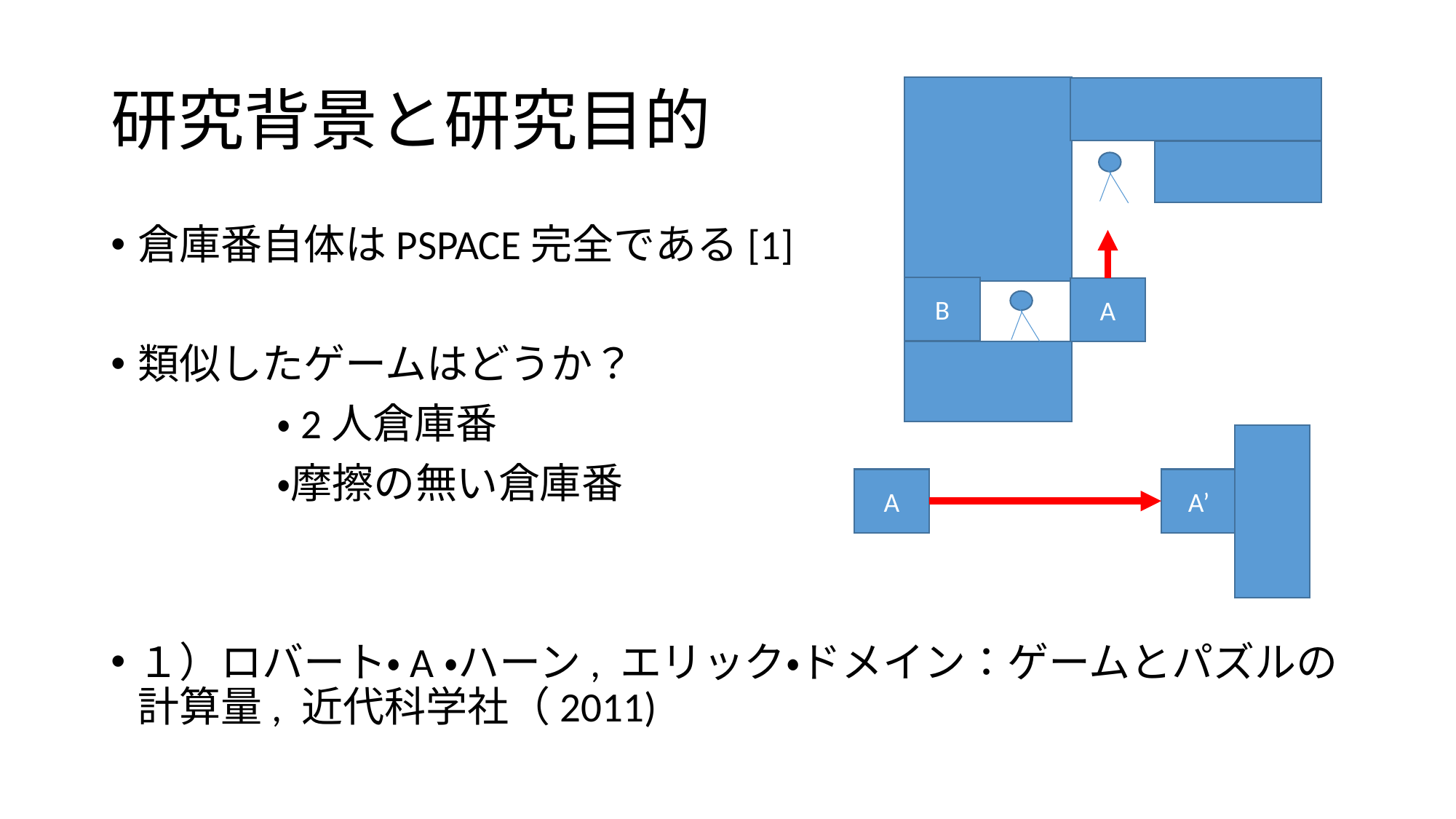

# 研究背景と研究目的

倉庫番自体はPSPACE完全である[1]

類似したゲームはどうか？
　　　　・2人倉庫番
　　　　・摩擦の無い倉庫番

１）ロバート・A・ハーン, エリック・ドメイン：ゲームとパズルの計算量, 近代科学社（2011)

B
A

A
A’